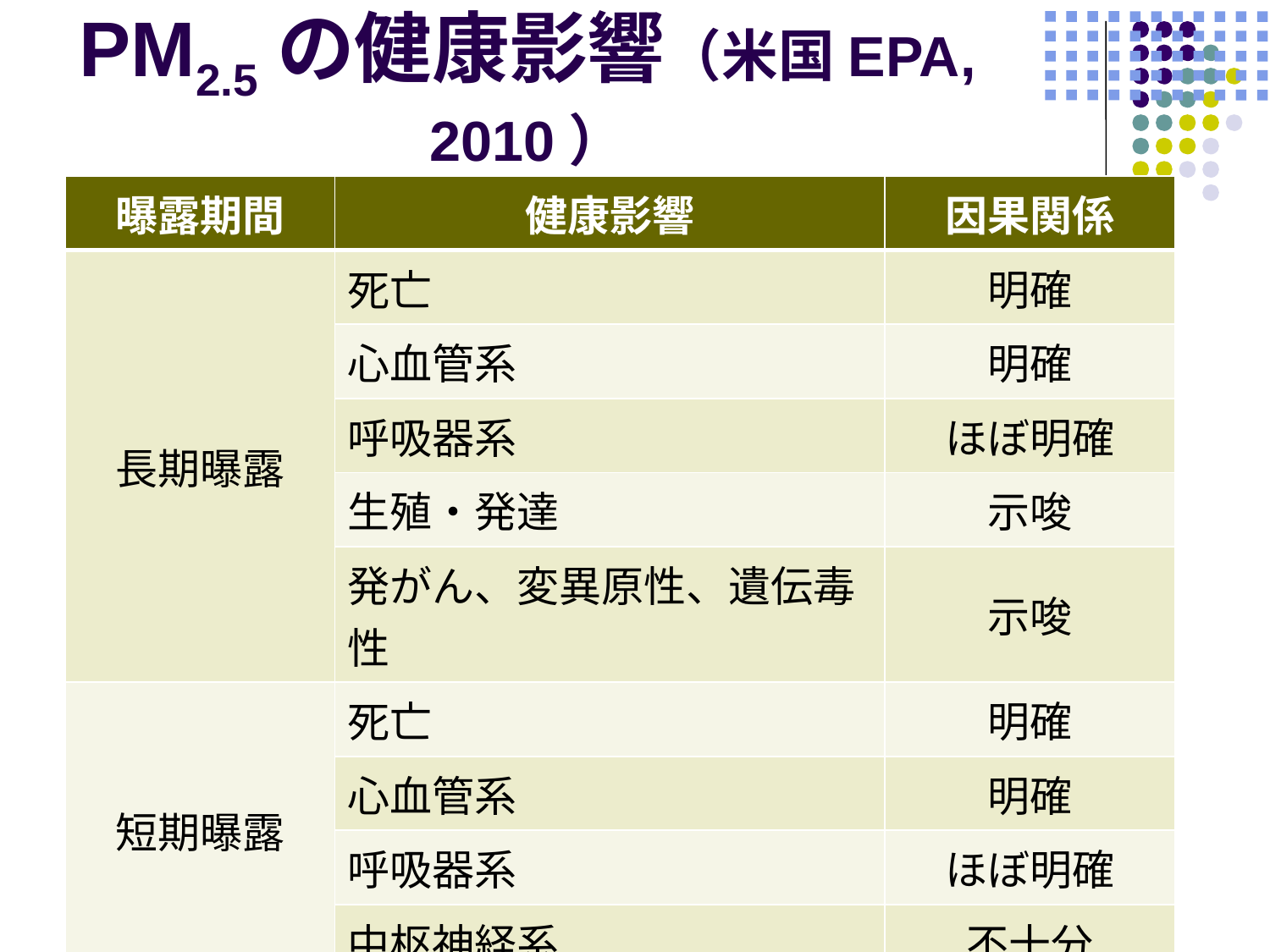

PM2.5の健康影響（米国EPA, 2010）
| 曝露期間 | 健康影響 | 因果関係 |
| --- | --- | --- |
| 長期曝露 | 死亡 | 明確 |
|  | 心血管系 | 明確 |
|  | 呼吸器系 | ほぼ明確 |
|  | 生殖・発達 | 示唆 |
|  | 発がん、変異原性、遺伝毒性 | 示唆 |
| 短期曝露 | 死亡 | 明確 |
|  | 心血管系 | 明確 |
|  | 呼吸器系 | ほぼ明確 |
|  | 中枢神経系 | 不十分 |